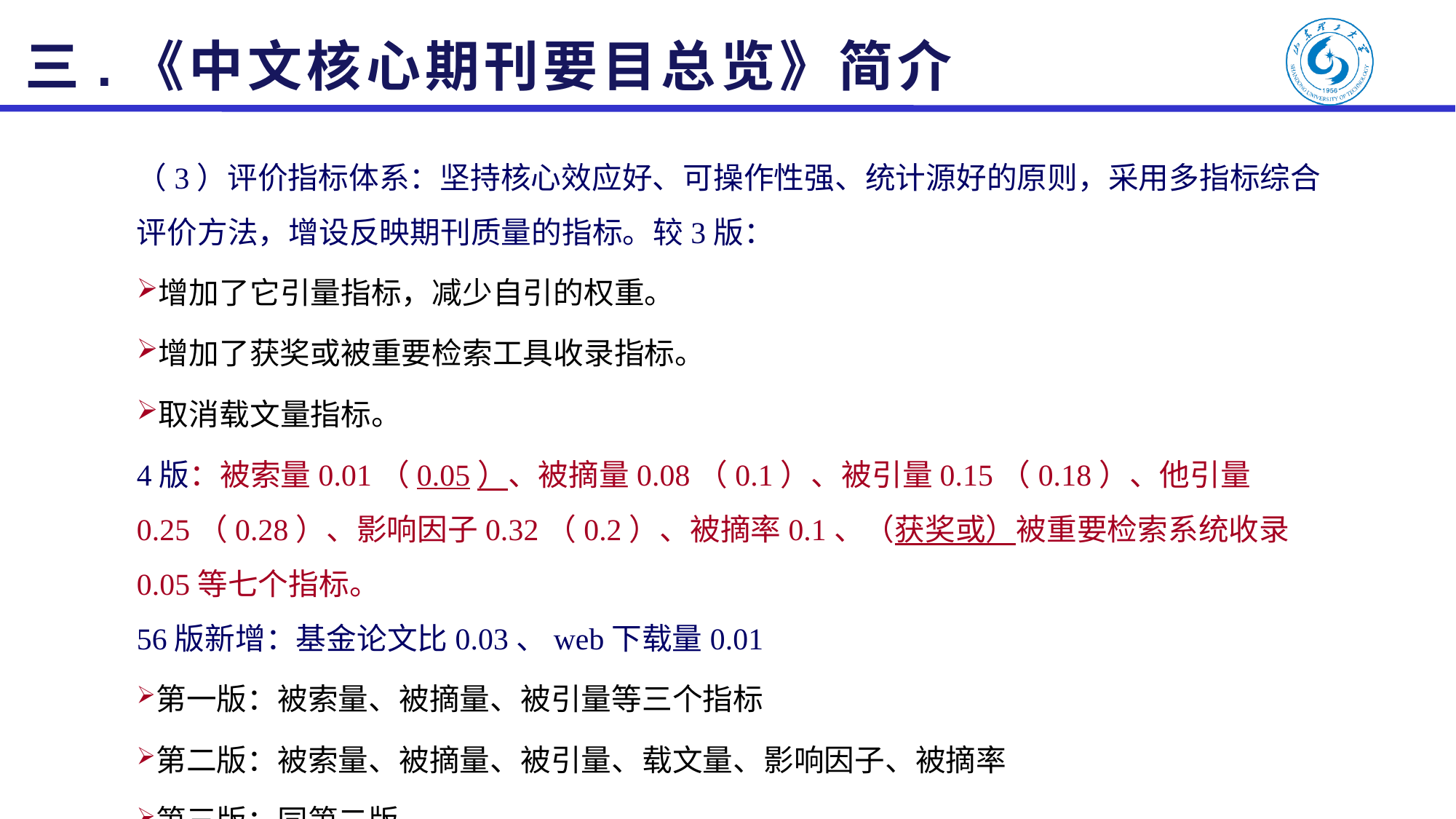

三.《中文核心期刊要目总览》简介
（3）评价指标体系：坚持核心效应好、可操作性强、统计源好的原则，采用多指标综合评价方法，增设反映期刊质量的指标。较3版：
增加了它引量指标，减少自引的权重。
增加了获奖或被重要检索工具收录指标。
取消载文量指标。
4版：被索量0.01（0.05）、被摘量0.08（0.1）、被引量0.15（0.18）、他引量0.25（0.28）、影响因子0.32（0.2）、被摘率0.1、（获奖或）被重要检索系统收录0.05等七个指标。
56版新增：基金论文比0.03、web下载量0.01
第一版：被索量、被摘量、被引量等三个指标
第二版：被索量、被摘量、被引量、载文量、影响因子、被摘率
第三版：同第二版